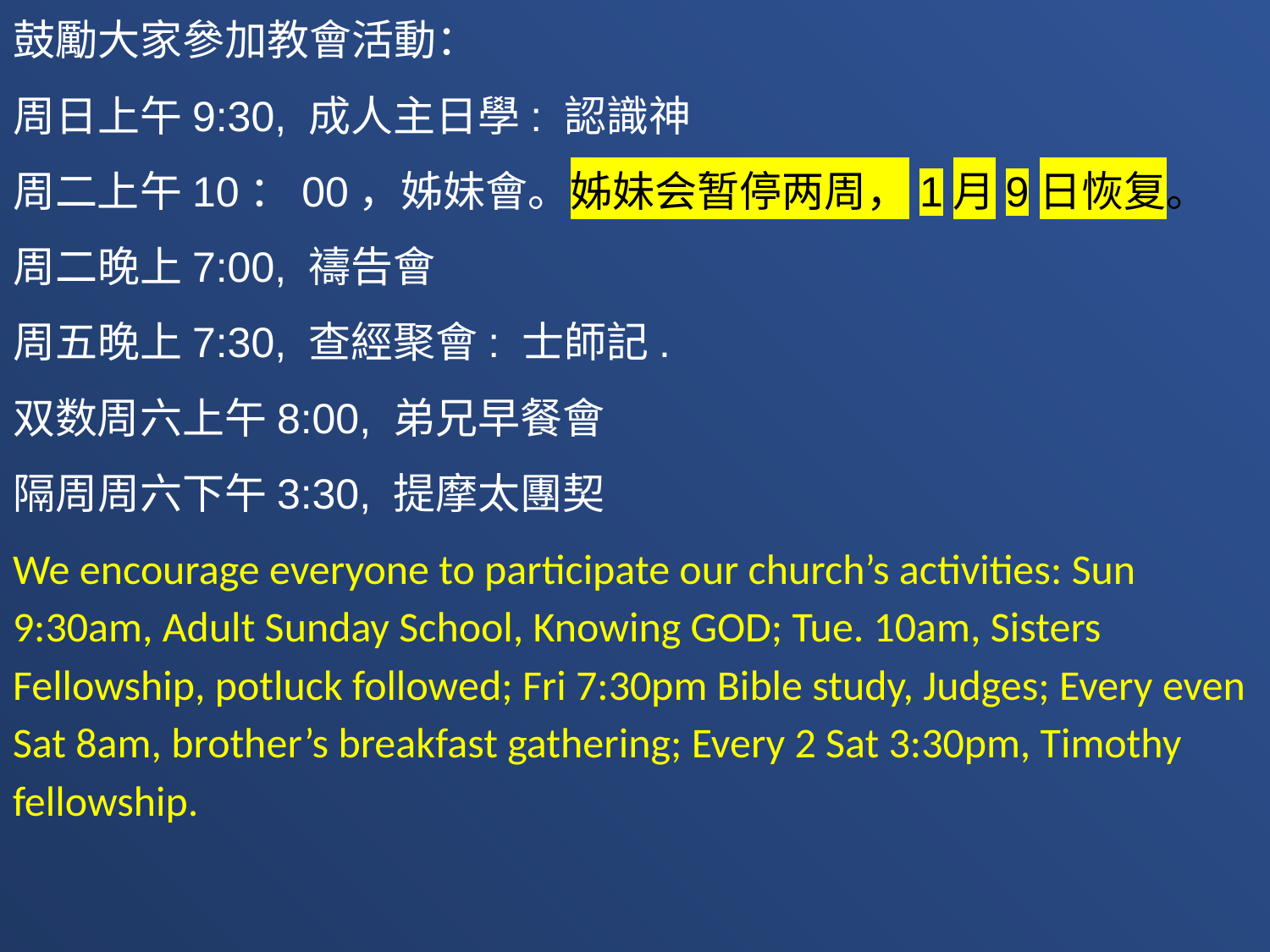

鼓勵大家參加教會活動：
周日上午9:30, 成人主日學: 認識神
周二上午10：00，姊妹會。姊妹会暂停两周，1月9日恢复。
周二晚上7:00, 禱告會
周五晚上7:30, 查經聚會: 士師記.
双数周六上午8:00, 弟兄早餐會
隔周周六下午3:30, 提摩太團契
We encourage everyone to participate our church’s activities: Sun 9:30am, Adult Sunday School, Knowing GOD; Tue. 10am, Sisters Fellowship, potluck followed; Fri 7:30pm Bible study, Judges; Every even Sat 8am, brother’s breakfast gathering; Every 2 Sat 3:30pm, Timothy fellowship.